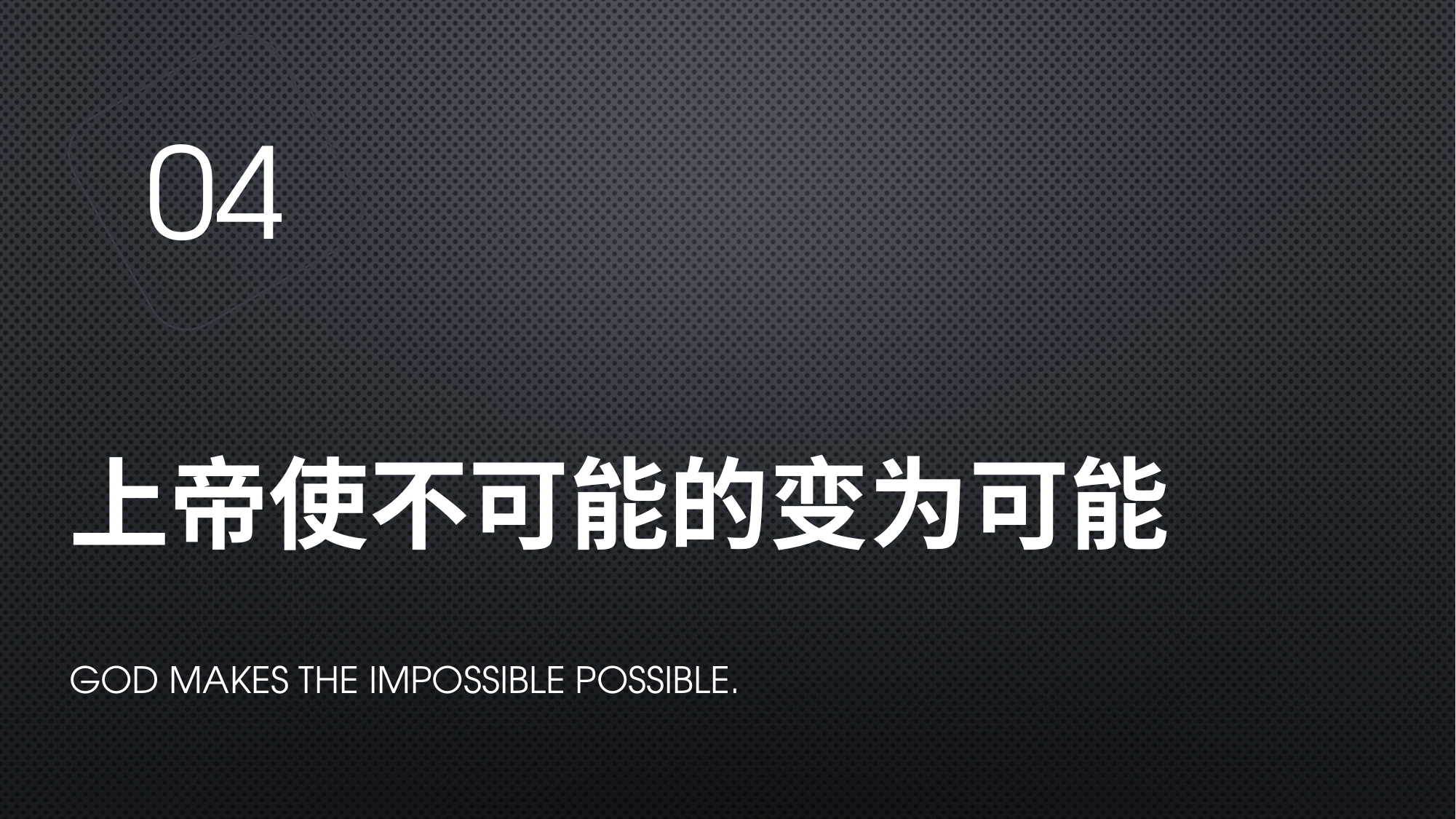

04
# 上帝使不可能的变为可能
God makes the impossible possible.